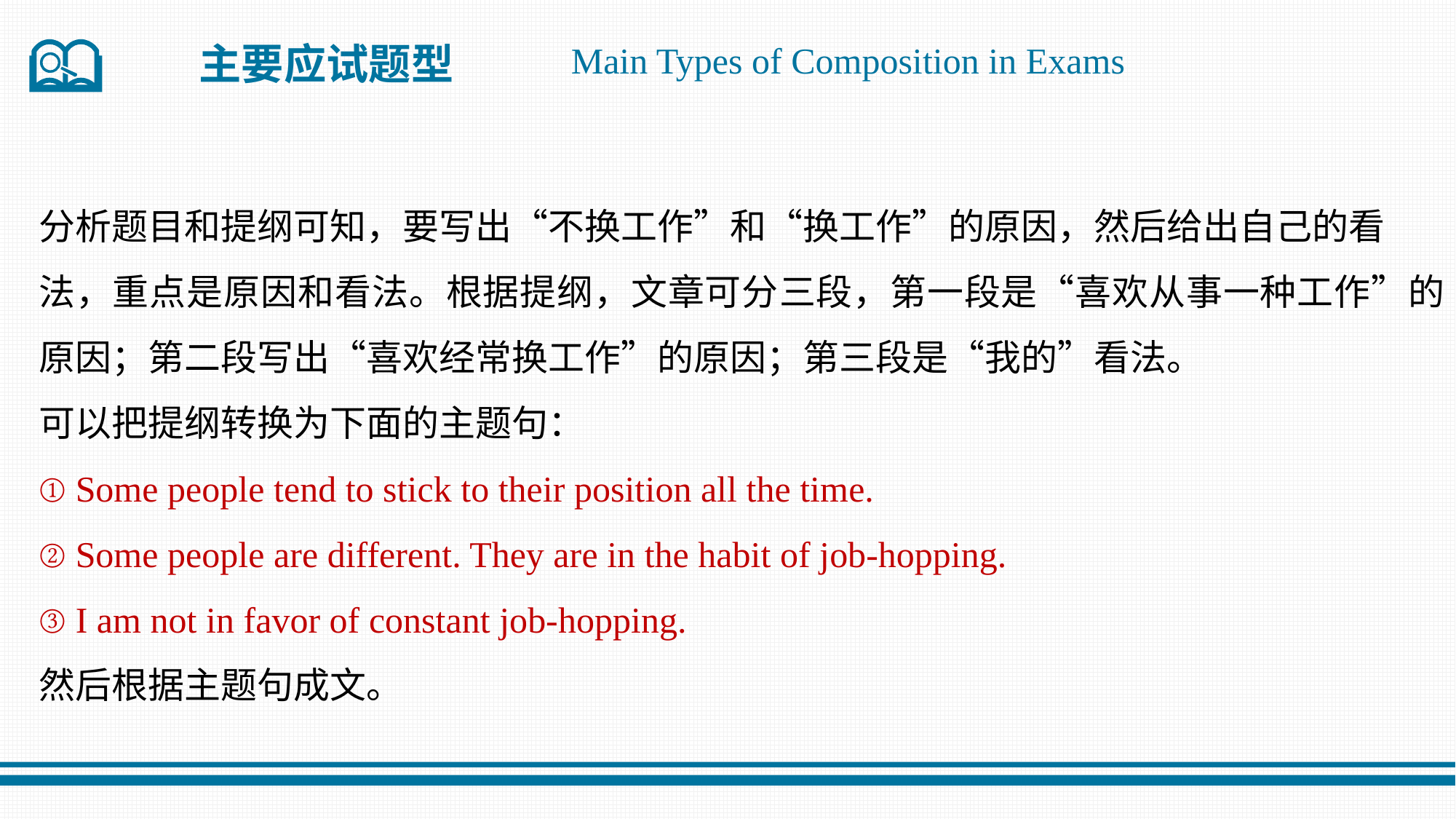

主要应试题型
Main Types of Composition in Exams
分析题目和提纲可知，要写出“不换工作”和“换工作”的原因，然后给出自己的看
法，重点是原因和看法。根据提纲，文章可分三段，第一段是“喜欢从事一种工作”的原因；第二段写出“喜欢经常换工作”的原因；第三段是“我的”看法。
可以把提纲转换为下面的主题句：
① Some people tend to stick to their position all the time.
② Some people are different. They are in the habit of job-hopping.
③ I am not in favor of constant job-hopping.
然后根据主题句成文。